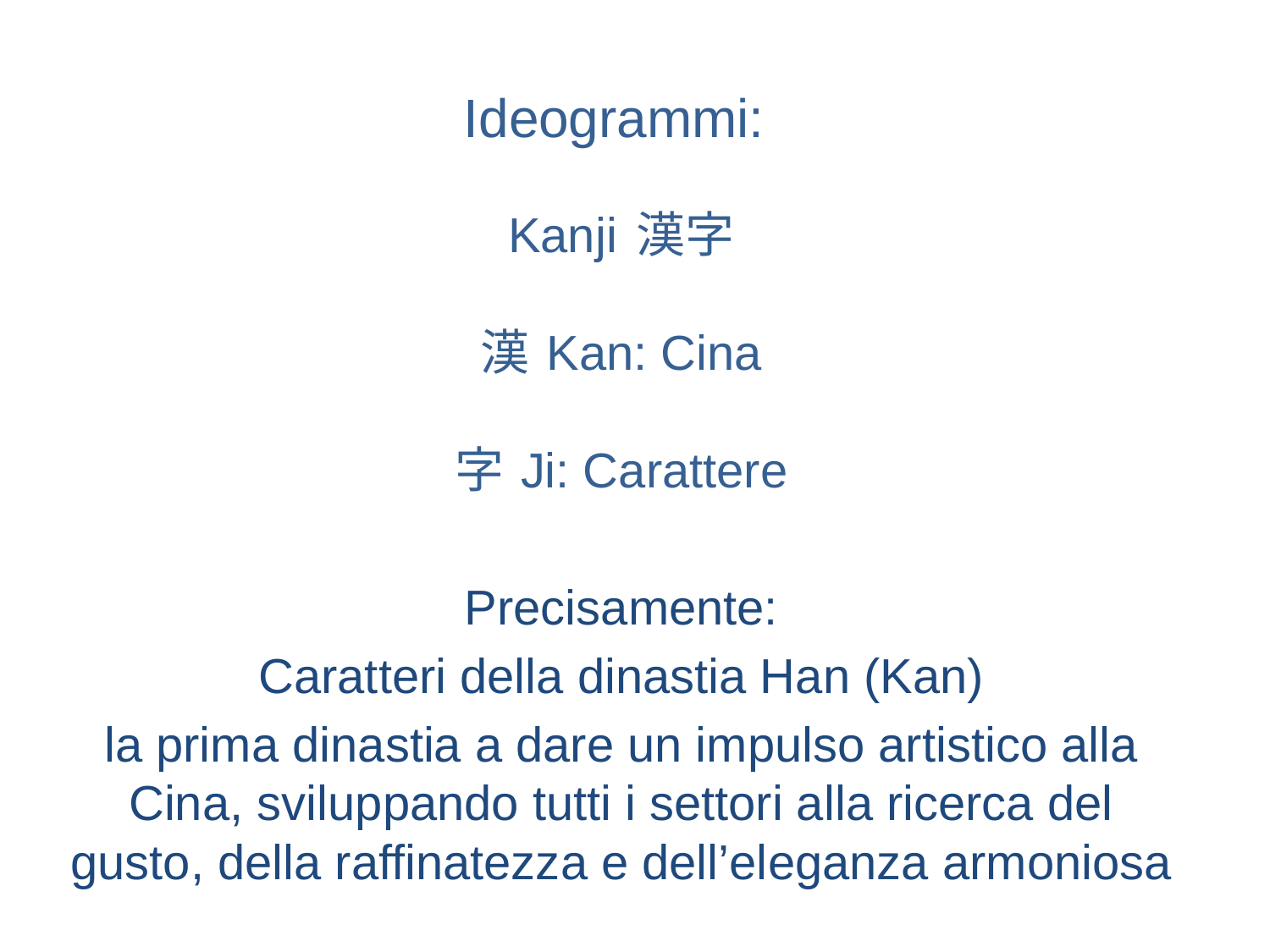

Ideogrammi:

Kanji 漢字
漢 Kan: Cina
字 Ji: Carattere

Precisamente:
 Caratteri della dinastia Han (Kan)
la prima dinastia a dare un impulso artistico alla Cina, sviluppando tutti i settori alla ricerca del gusto, della raffinatezza e dell’eleganza armoniosa